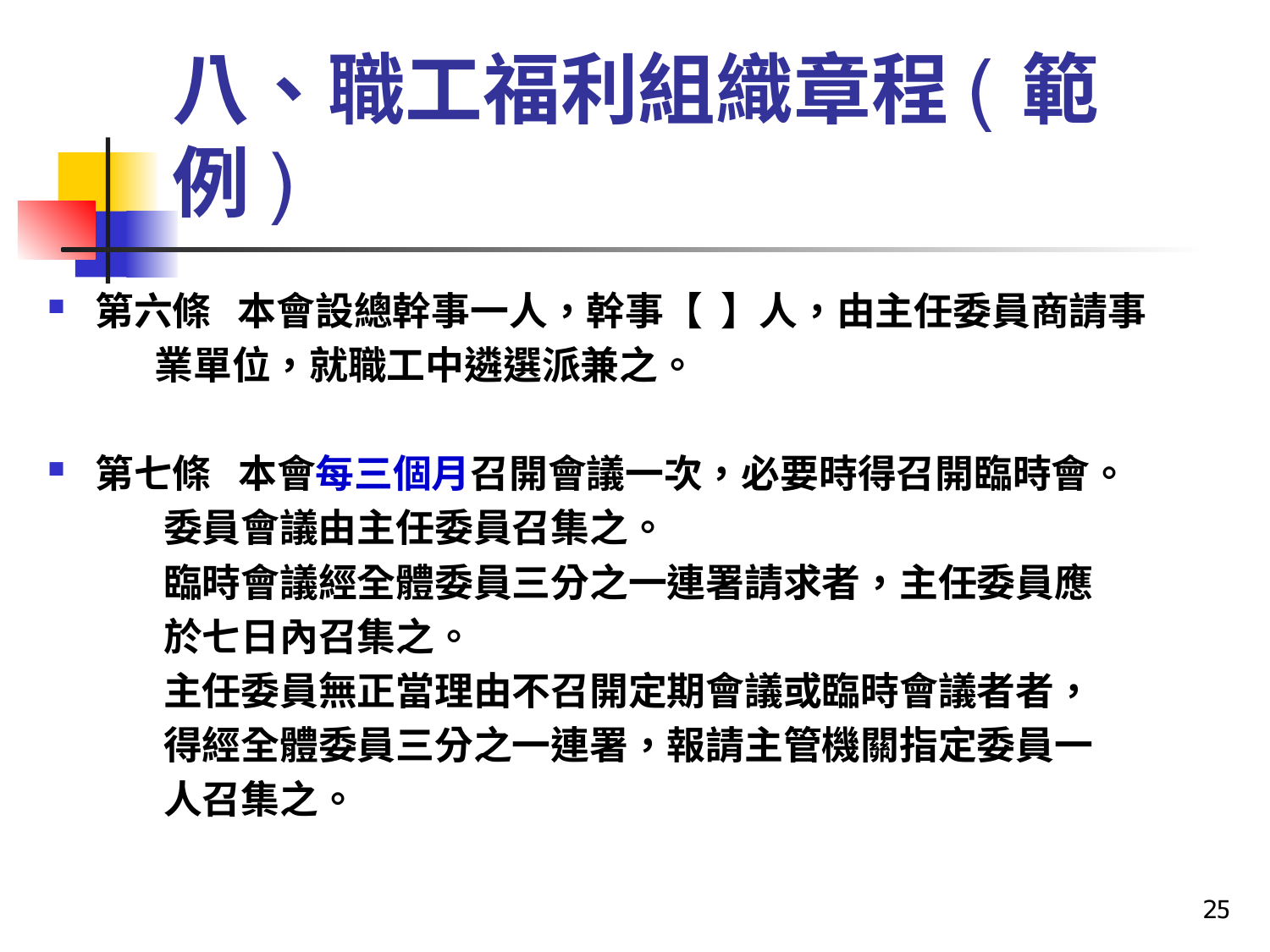

# 八、職工福利組織章程(範例)
第六條   本會設總幹事一人，幹事【  】人，由主任委員商請事
           業單位，就職工中遴選派兼之。

第七條   本會每三個月召開會議一次，必要時得召開臨時會。
            委員會議由主任委員召集之。
            臨時會議經全體委員三分之一連署請求者，主任委員應
            於七日內召集之。
            主任委員無正當理由不召開定期會議或臨時會議者者，
            得經全體委員三分之一連署，報請主管機關指定委員一
            人召集之。

25